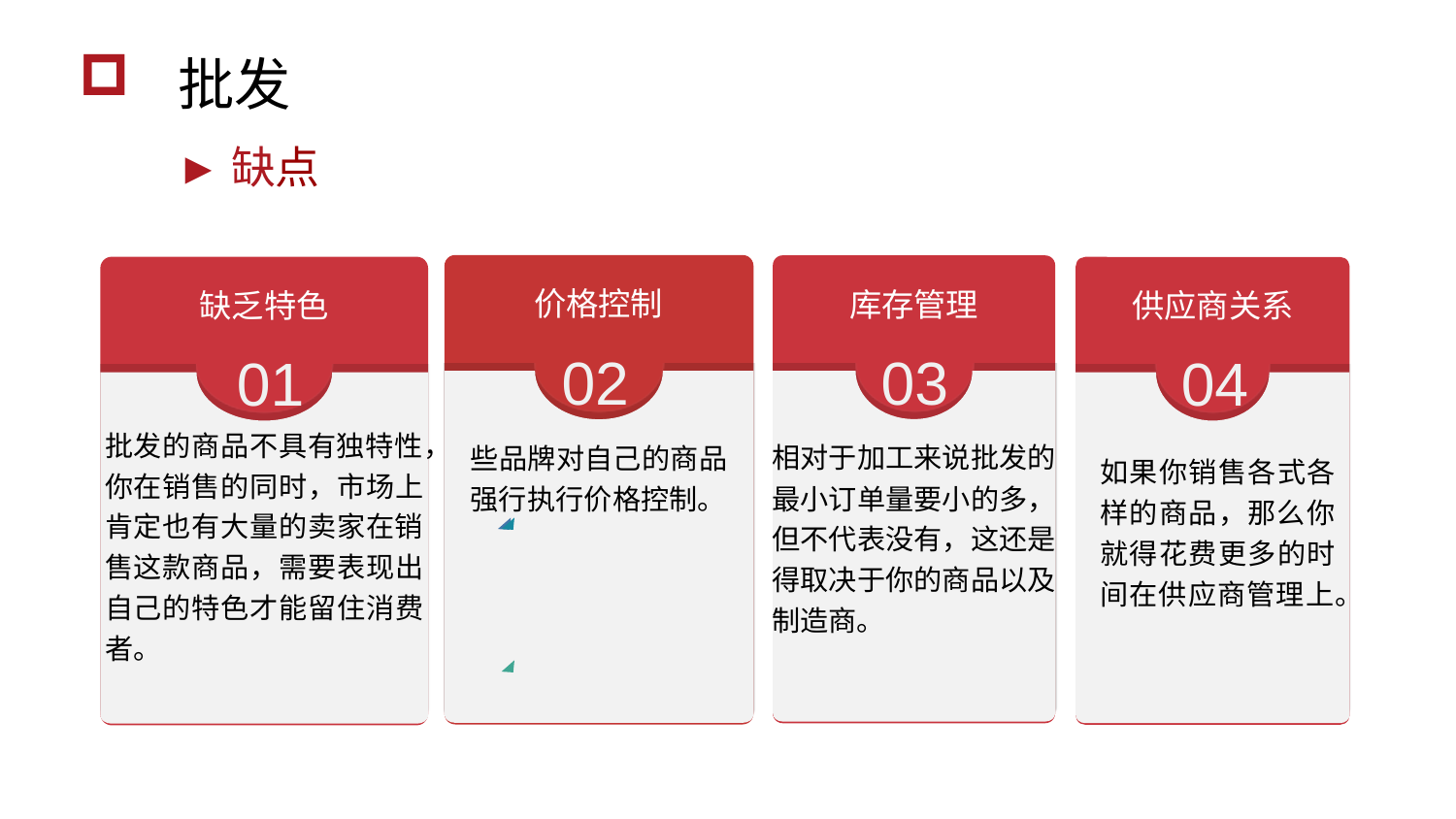

批发
►缺点
价格控制
02

些品牌对自己的商品强行执行价格控制。
库存管理
03

相对于加工来说批发的最小订单量要小的多，但不代表没有，这还是得取决于你的商品以及制造商。
缺乏特色
01

批发的商品不具有独特性，你在销售的同时，市场上肯定也有大量的卖家在销售这款商品，需要表现出自己的特色才能留住消费者。
供应商关系
04

如果你销售各式各样的商品，那么你就得花费更多的时间在供应商管理上。